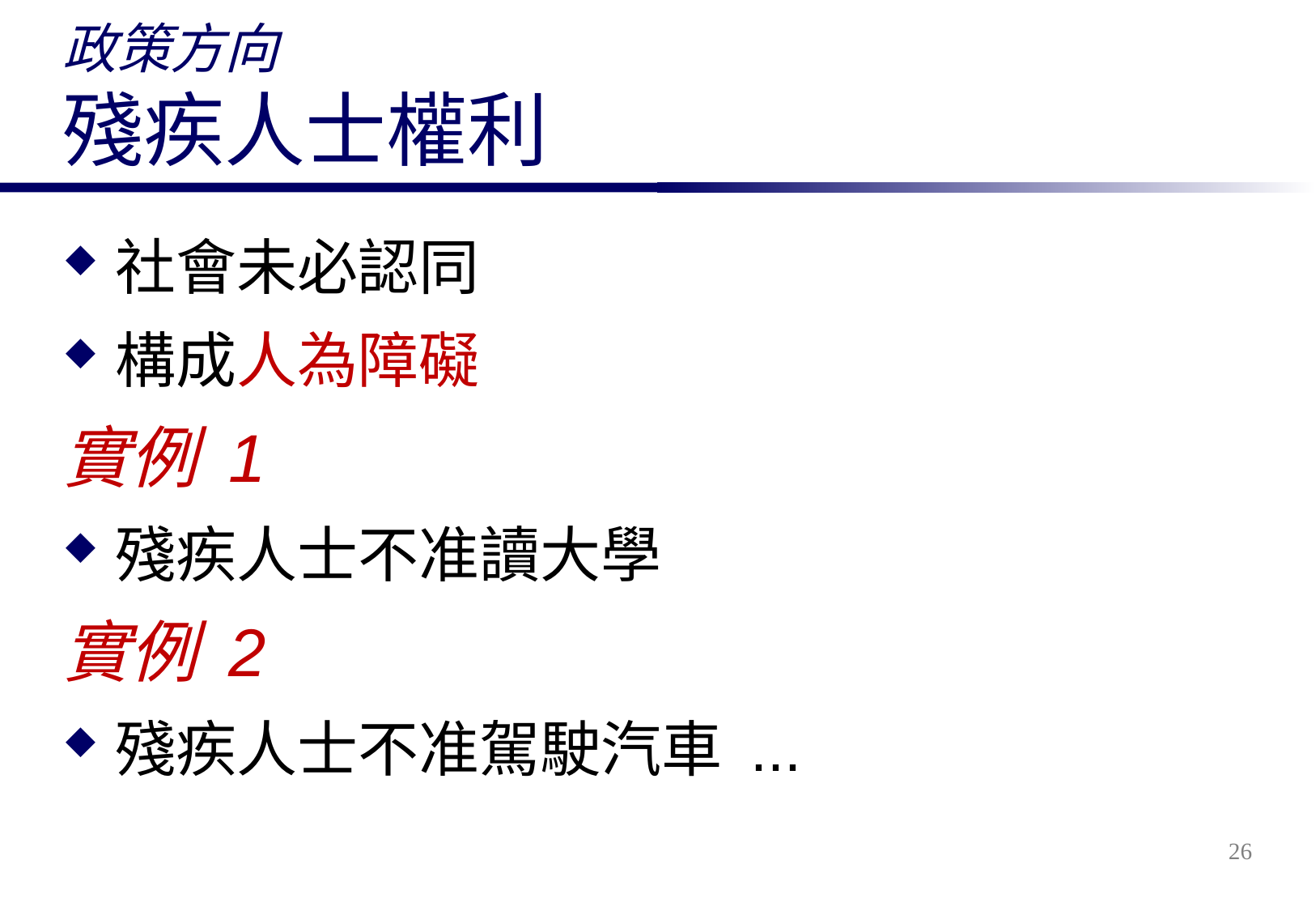

# 政策方向 殘疾人士權利
政策方向
社會未必認同
構成人為障礙
實例 1
殘疾人士不准讀大學
實例 2
殘疾人士不准駕駛汽車 ...
26